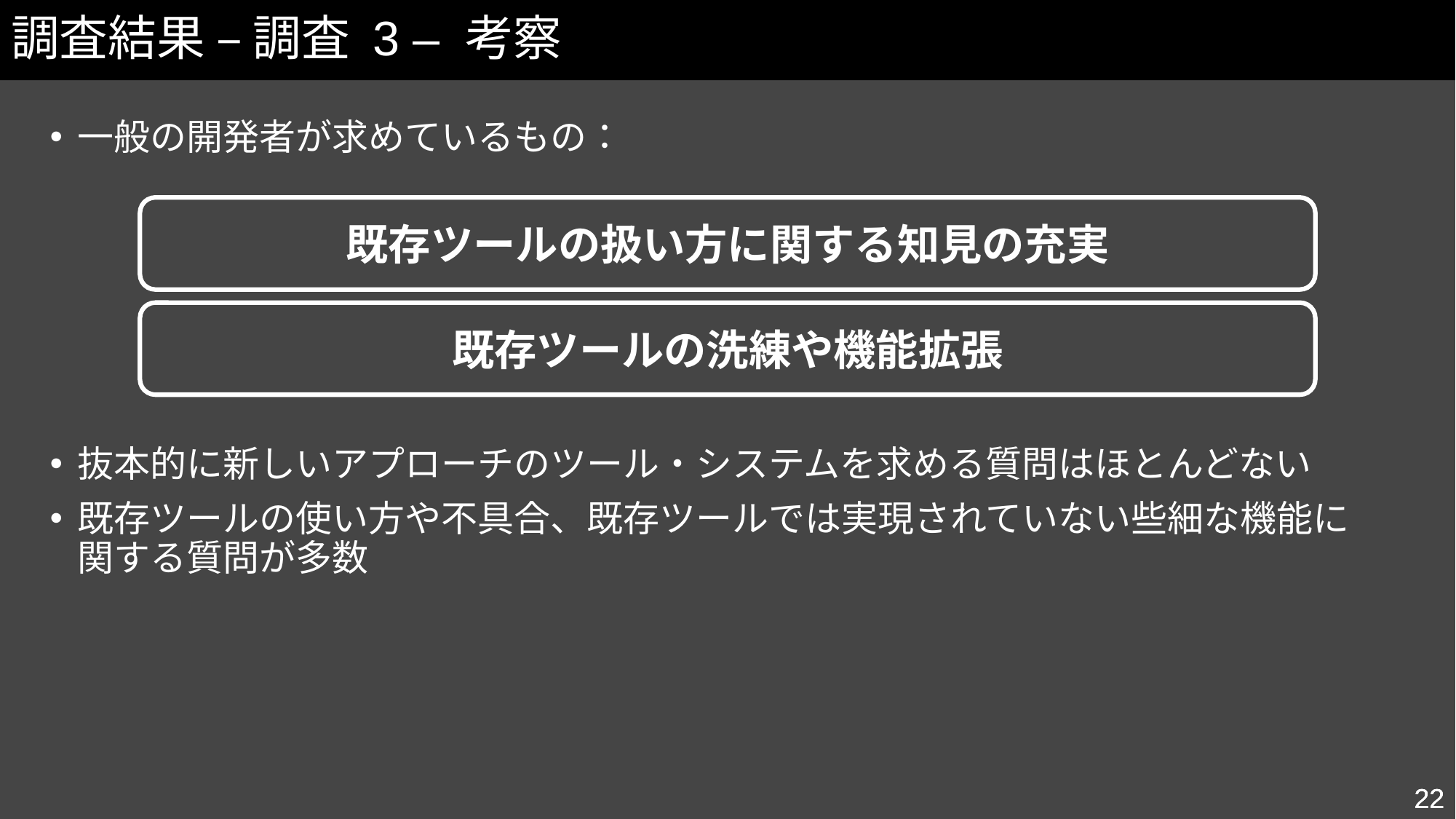

# 調査結果 – 調査 3 – 考察
一般の開発者が求めているもの：

抜本的に新しいアプローチのツール・システムを求める質問はほとんどない
既存ツールの使い方や不具合、既存ツールでは実現されていない些細な機能に
関する質問が多数
既存ツールの扱い方に関する知見の充実
既存ツールの洗練や機能拡張